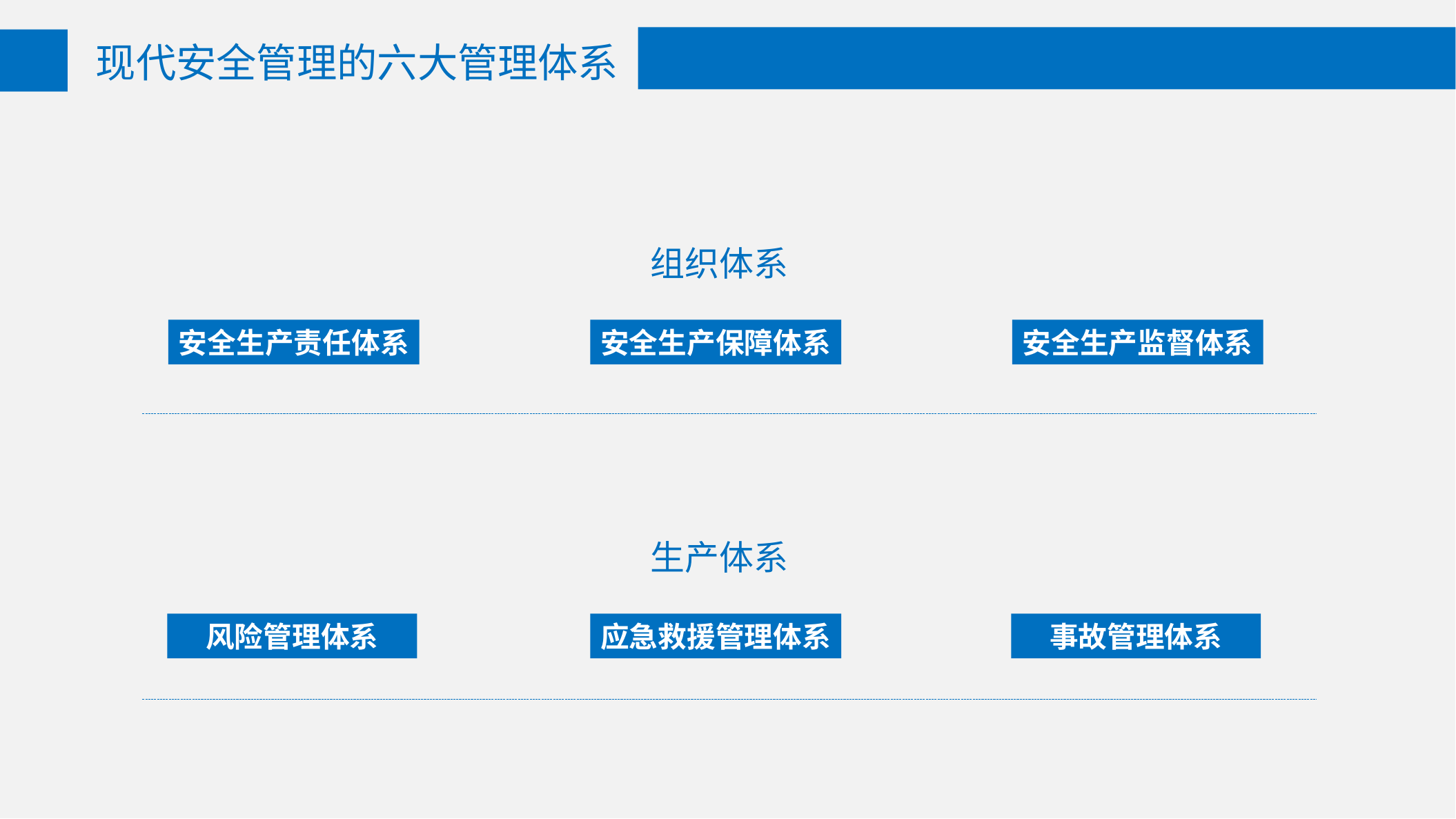

现代安全管理的六大管理体系
组织体系
安全生产责任体系
安全生产保障体系
安全生产监督体系
生产体系
风险管理体系
应急救援管理体系
事故管理体系